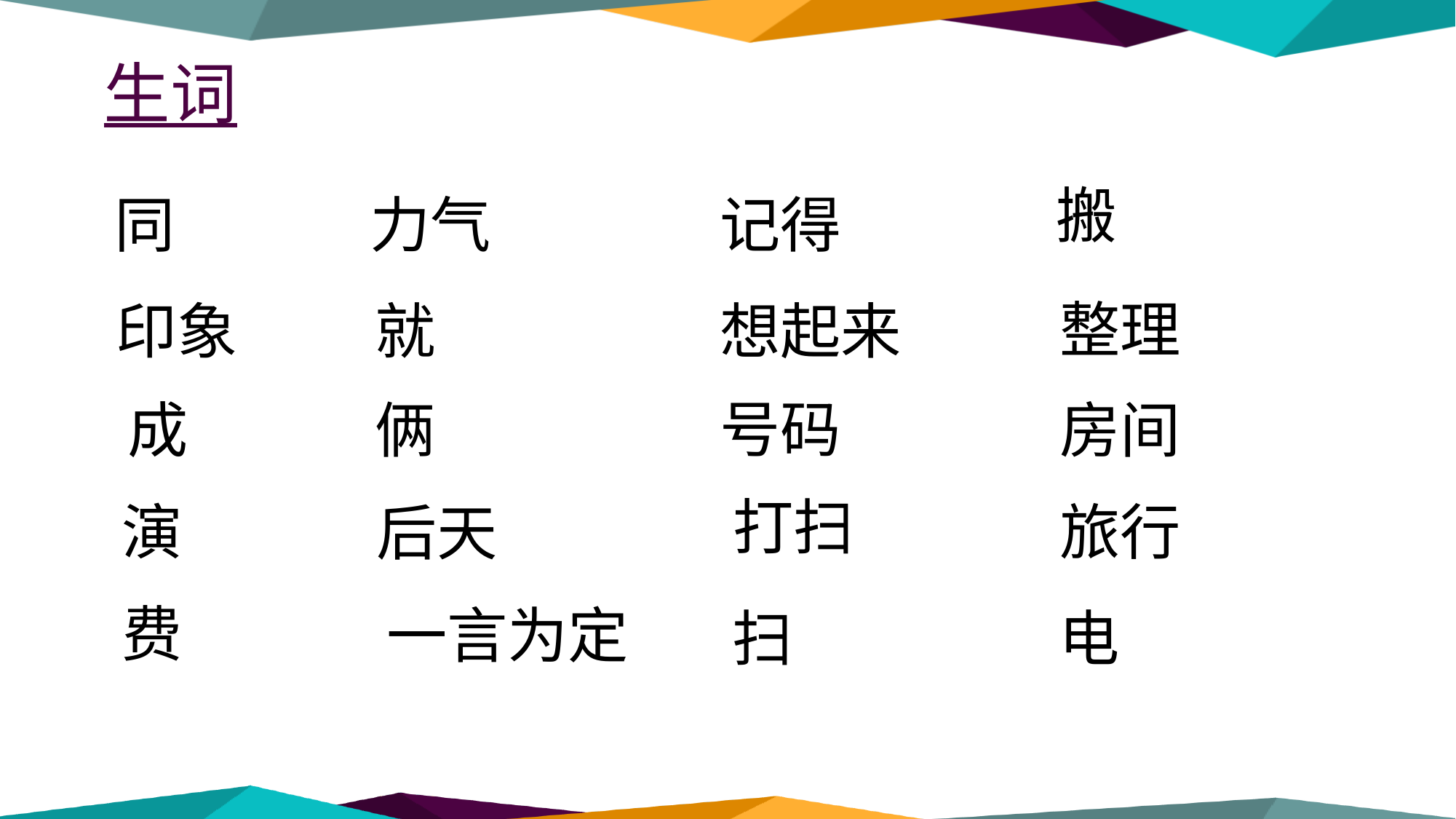

# 生词
搬
同
力气
记得
整理
印象
就
想起来
号码
 成
俩
房间
打扫
演
旅行
后天
费
 一言为定
扫
电